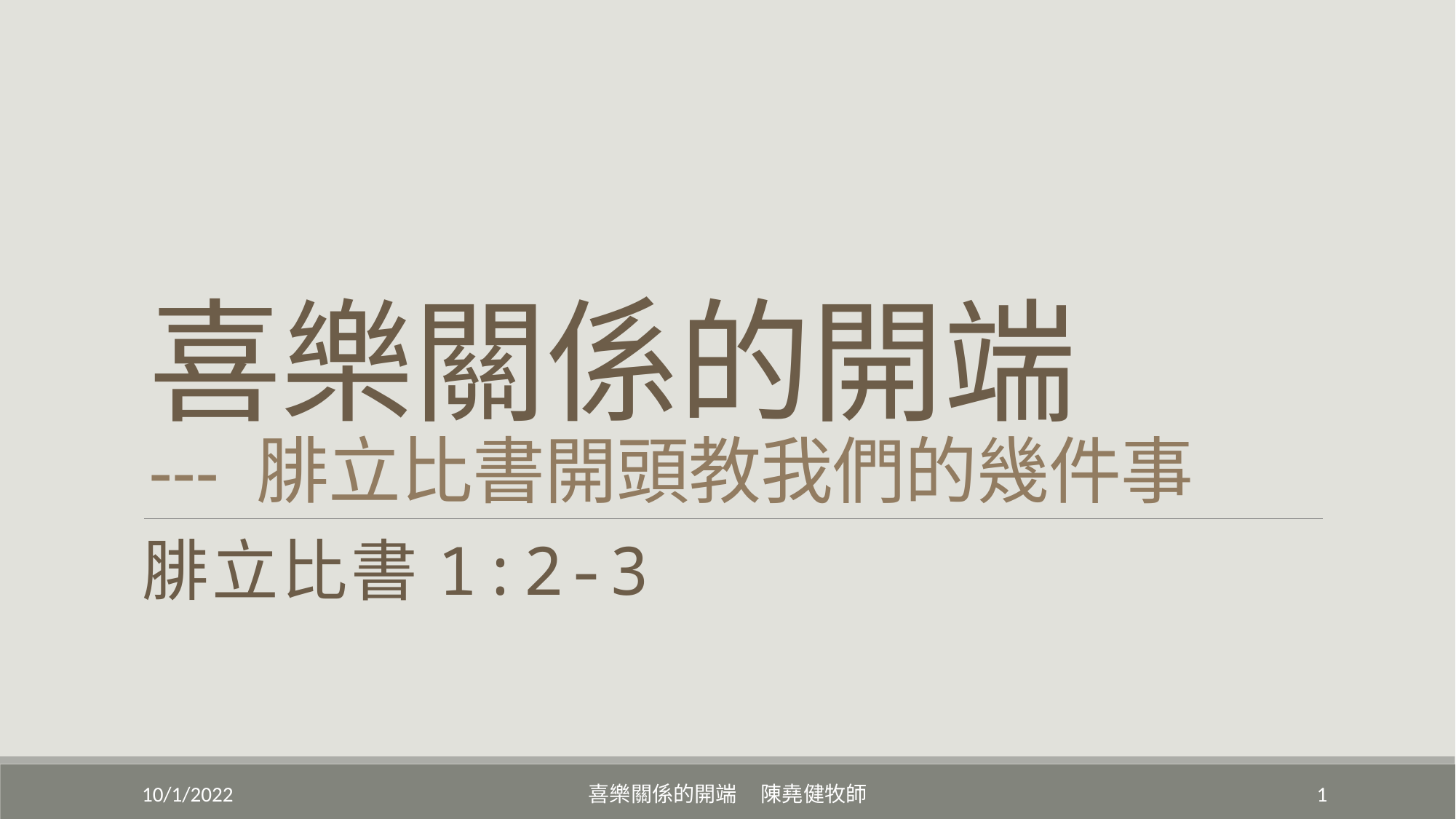

# 喜樂關係的開端 --- 腓立比書開頭教我們的幾件事
腓立比書1:2-3
10/1/2022
喜樂關係的開端     陳堯健牧師
1